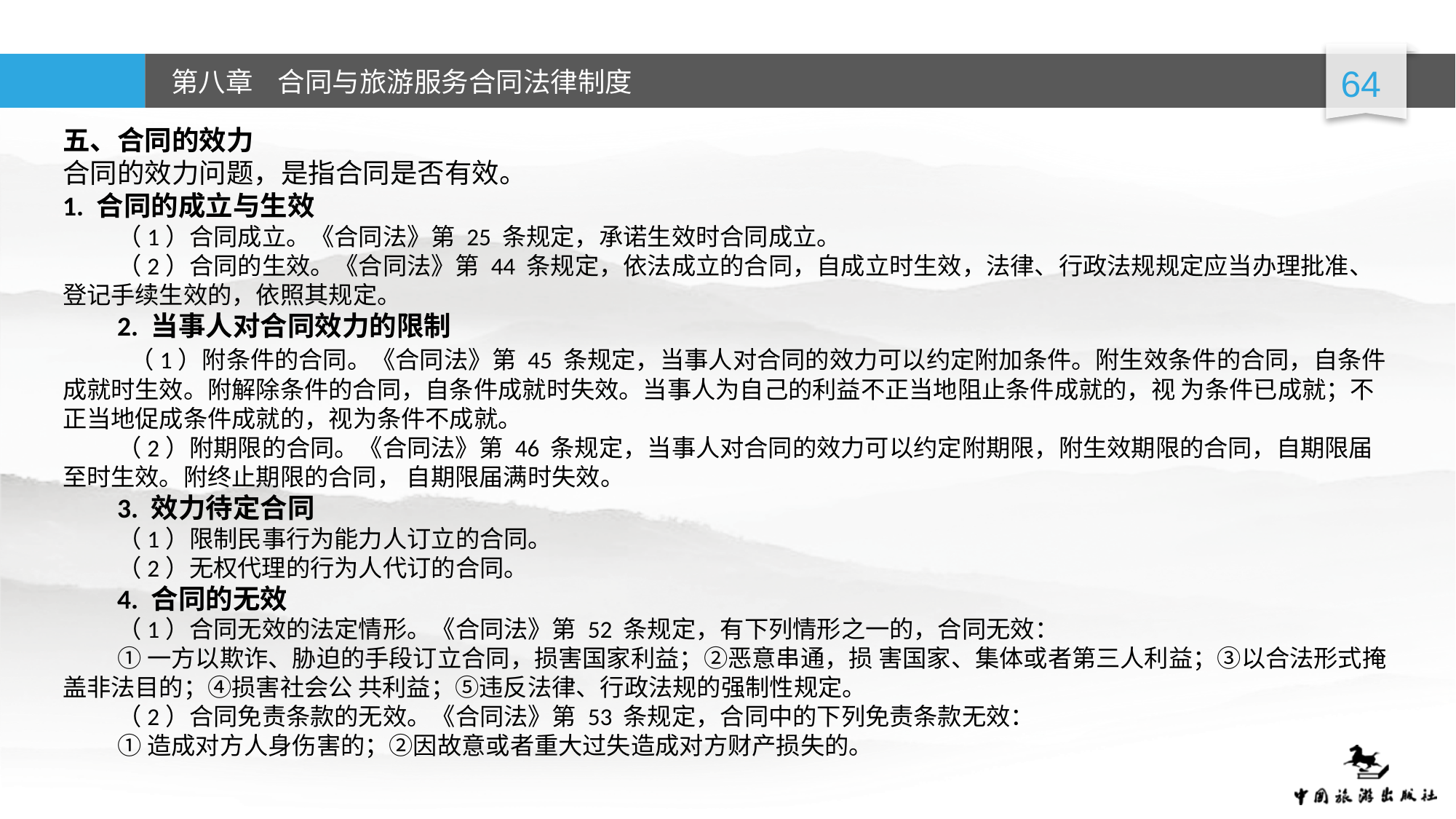

五、合同的效力
合同的效力问题，是指合同是否有效。
1. 合同的成立与生效
（1）合同成立。《合同法》第 25 条规定，承诺生效时合同成立。
（2）合同的生效。《合同法》第 44 条规定，依法成立的合同，自成立时生效，法律、行政法规规定应当办理批准、登记手续生效的，依照其规定。
2. 当事人对合同效力的限制
 （1）附条件的合同。《合同法》第 45 条规定，当事人对合同的效力可以约定附加条件。附生效条件的合同，自条件成就时生效。附解除条件的合同，自条件成就时失效。当事人为自己的利益不正当地阻止条件成就的，视 为条件已成就；不正当地促成条件成就的，视为条件不成就。
（2）附期限的合同。《合同法》第 46 条规定，当事人对合同的效力可以约定附期限，附生效期限的合同，自期限届至时生效。附终止期限的合同， 自期限届满时失效。
3. 效力待定合同
（1）限制民事行为能力人订立的合同。
（2）无权代理的行为人代订的合同。
4. 合同的无效
（1）合同无效的法定情形。《合同法》第 52 条规定，有下列情形之一的，合同无效：
①一方以欺诈、胁迫的手段订立合同，损害国家利益；②恶意串通，损 害国家、集体或者第三人利益；③以合法形式掩盖非法目的；④损害社会公 共利益；⑤违反法律、行政法规的强制性规定。
（2）合同免责条款的无效。《合同法》第 53 条规定，合同中的下列免责条款无效：
①造成对方人身伤害的；②因故意或者重大过失造成对方财产损失的。